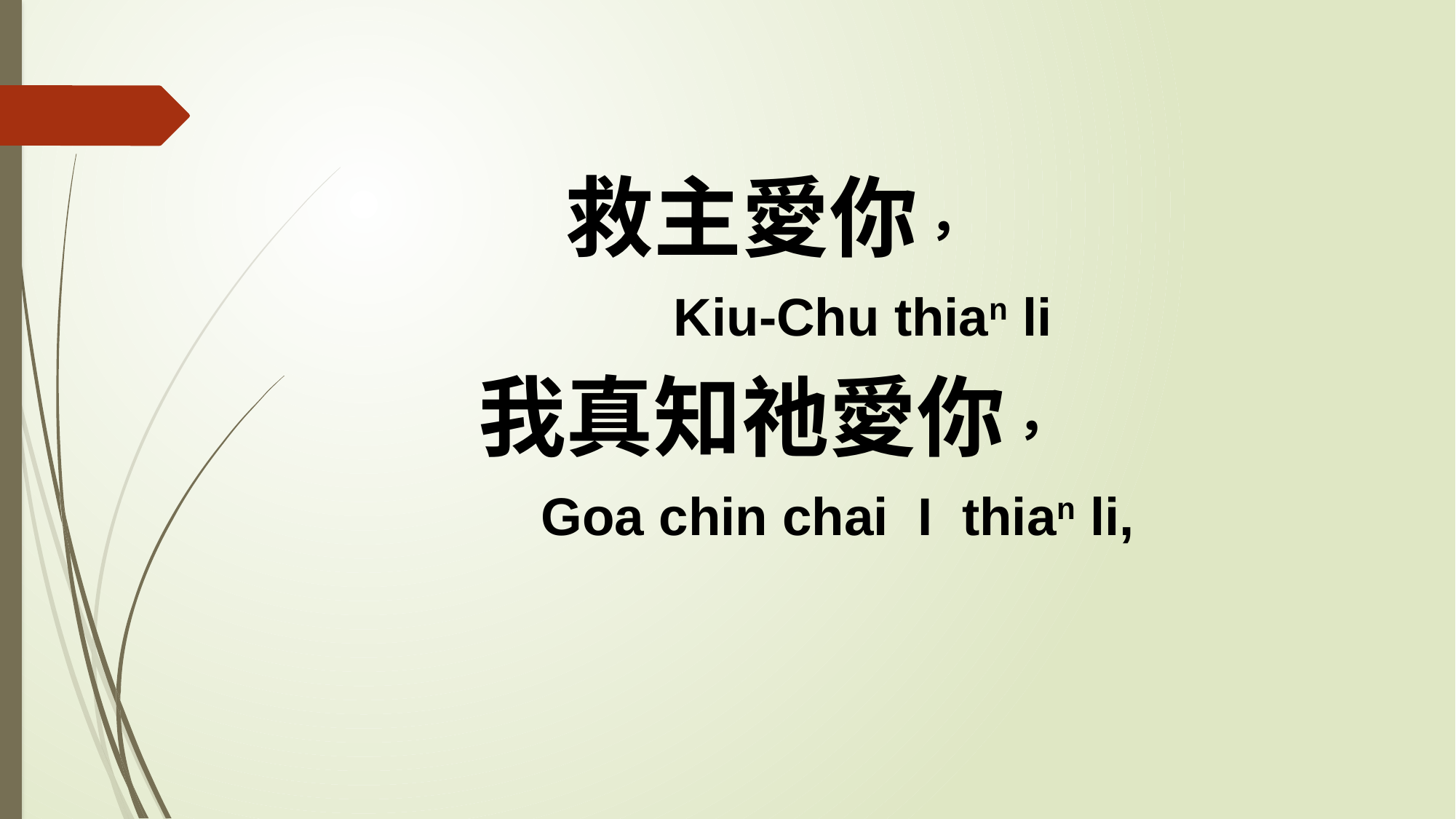

救主愛你，
                               Kiu-Chu thian li
我真知祂愛你，
                      Goa chin chai  I  thian li,